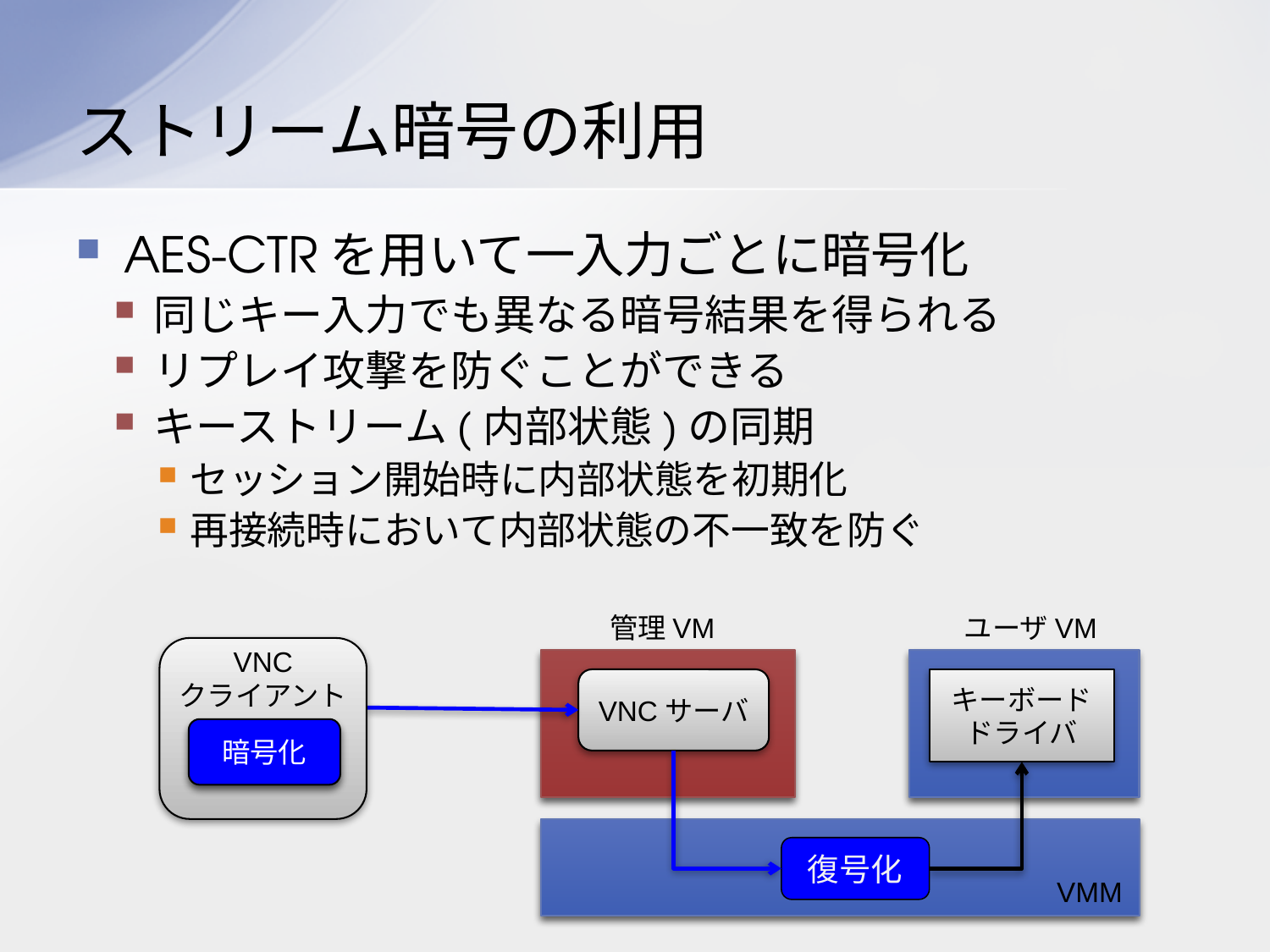

# ストリーム暗号の利用
AES-CTRを用いて一入力ごとに暗号化
同じキー入力でも異なる暗号結果を得られる
リプレイ攻撃を防ぐことができる
キーストリーム(内部状態)の同期
セッション開始時に内部状態を初期化
再接続時において内部状態の不一致を防ぐ

管理VM

VNCサーバ
 ユーザVM

VNC
クライアント
暗号化
キーボード
ドライバ

復号化
VMM